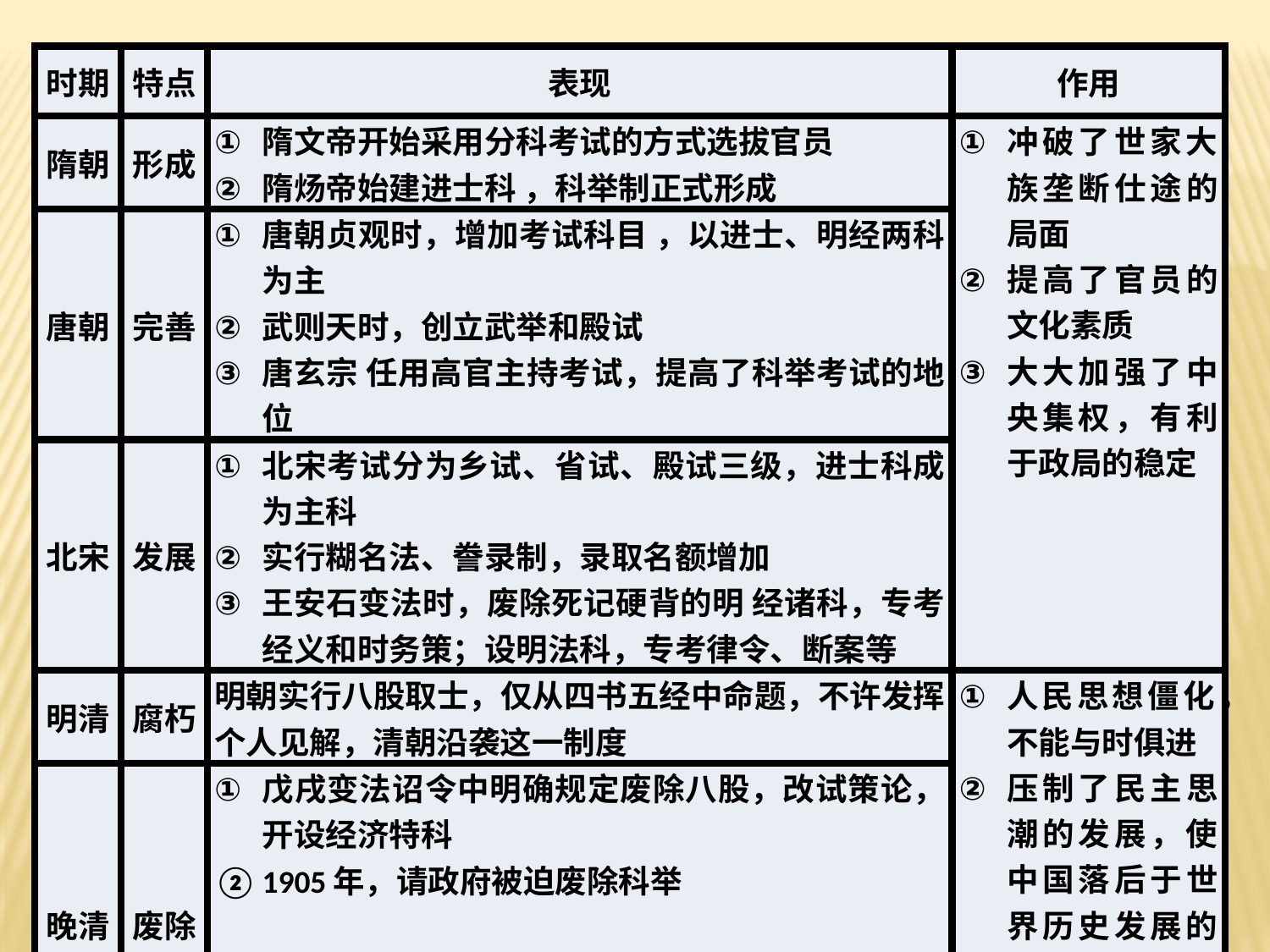

| 时期 | 特点 | 表现 | 作用 |
| --- | --- | --- | --- |
| 隋朝 | 形成 | 隋文帝开始采用分科考试的方式选拔官员 隋炀帝始建进士科 ，科举制正式形成 | 冲破了世家大族垄断仕途的局面 提高了官员的文化素质 大大加强了中央集权，有利于政局的稳定 |
| 唐朝 | 完善 | 唐朝贞观时，增加考试科目 ，以进士、明经两科为主 武则天时，创立武举和殿试 唐玄宗 任用高官主持考试，提高了科举考试的地位 |  |
| 北宋 | 发展 | 北宋考试分为乡试、省试、殿试三级，进士科成为主科 实行糊名法、誊录制，录取名额增加 王安石变法时，废除死记硬背的明 经诸科，专考经义和时务策；设明法科，专考律令、断案等 |  |
| 明清 | 腐朽 | 明朝实行八股取士，仅从四书五经中命题，不许发挥个人见解，清朝沿袭这一制度 | 人民思想僵化，不能与时俱进 压制了民主思潮的发展，使中国落后于世界历史发展的潮 流 促使君权恶性膨胀 |
| 晚清 | 废除 | 戊戌变法诏令中明确规定废除八股，改试策论，开设经济特科 1905年，请政府被迫废除科举 |  |